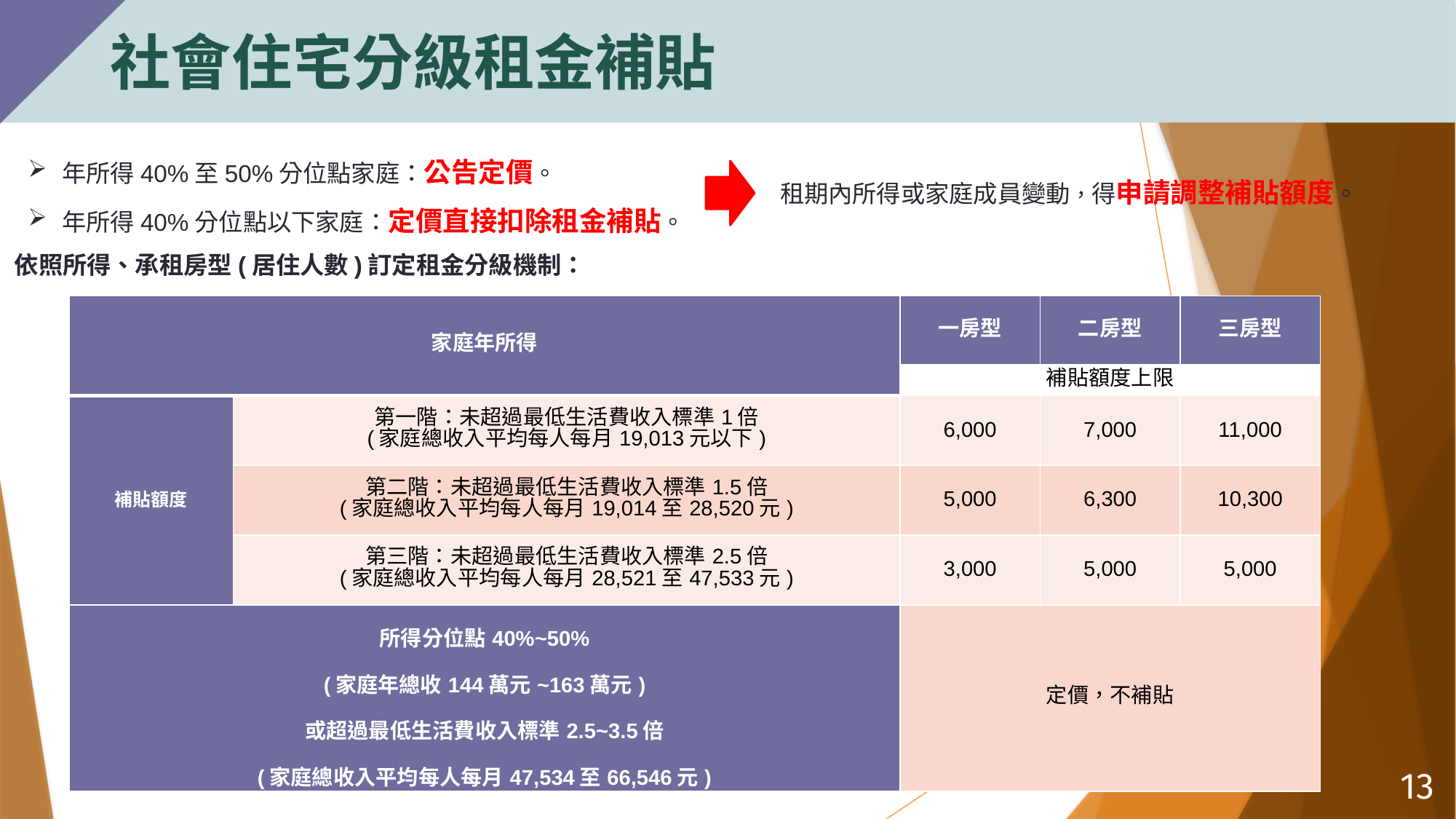

社會住宅分級租金補貼

13
年所得40%至50%分位點家庭：公告定價。
年所得40%分位點以下家庭：定價直接扣除租金補貼。

租期內所得或家庭成員變動，得申請調整補貼額度。
依照所得、承租房型(居住人數)訂定租金分級機制：
| 家庭年所得 |  | 一房型 | 二房型 | 三房型 |
| --- | --- | --- | --- | --- |
|  |  | 補貼額度上限 |  |  |
| 補貼額度 | 第一階：未超過最低生活費收入標準1倍 (家庭總收入平均每人每月19,013元以下) | 6,000 | 7,000 | 11,000 |
|  | 第二階：未超過最低生活費收入標準1.5倍 (家庭總收入平均每人每月19,014至28,520元) | 5,000 | 6,300 | 10,300 |
|  | 第三階：未超過最低生活費收入標準2.5倍 (家庭總收入平均每人每月28,521至47,533元) | 3,000 | 5,000 | 5,000 |
| 所得分位點40%~50% (家庭年總收144萬元~163萬元) 或超過最低生活費收入標準2.5~3.5倍 (家庭總收入平均每人每月47,534至66,546元) |  | 定價，不補貼 |  |  |
13